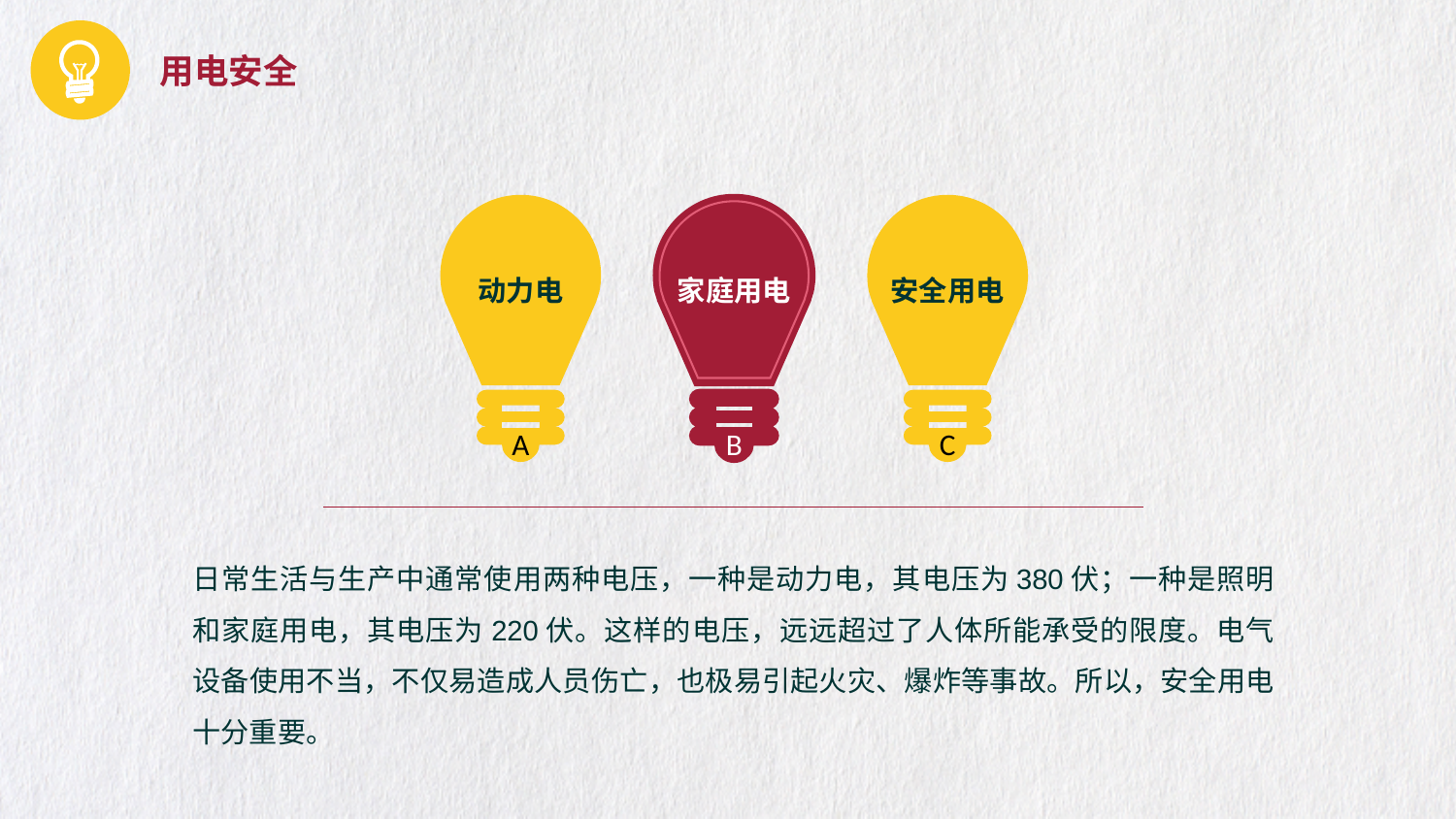

用电安全
A
B
C
动力电
家庭用电
安全用电
日常生活与生产中通常使用两种电压，一种是动力电，其电压为380伏；一种是照明和家庭用电，其电压为220伏。这样的电压，远远超过了人体所能承受的限度。电气设备使用不当，不仅易造成人员伤亡，也极易引起火灾、爆炸等事故。所以，安全用电十分重要。